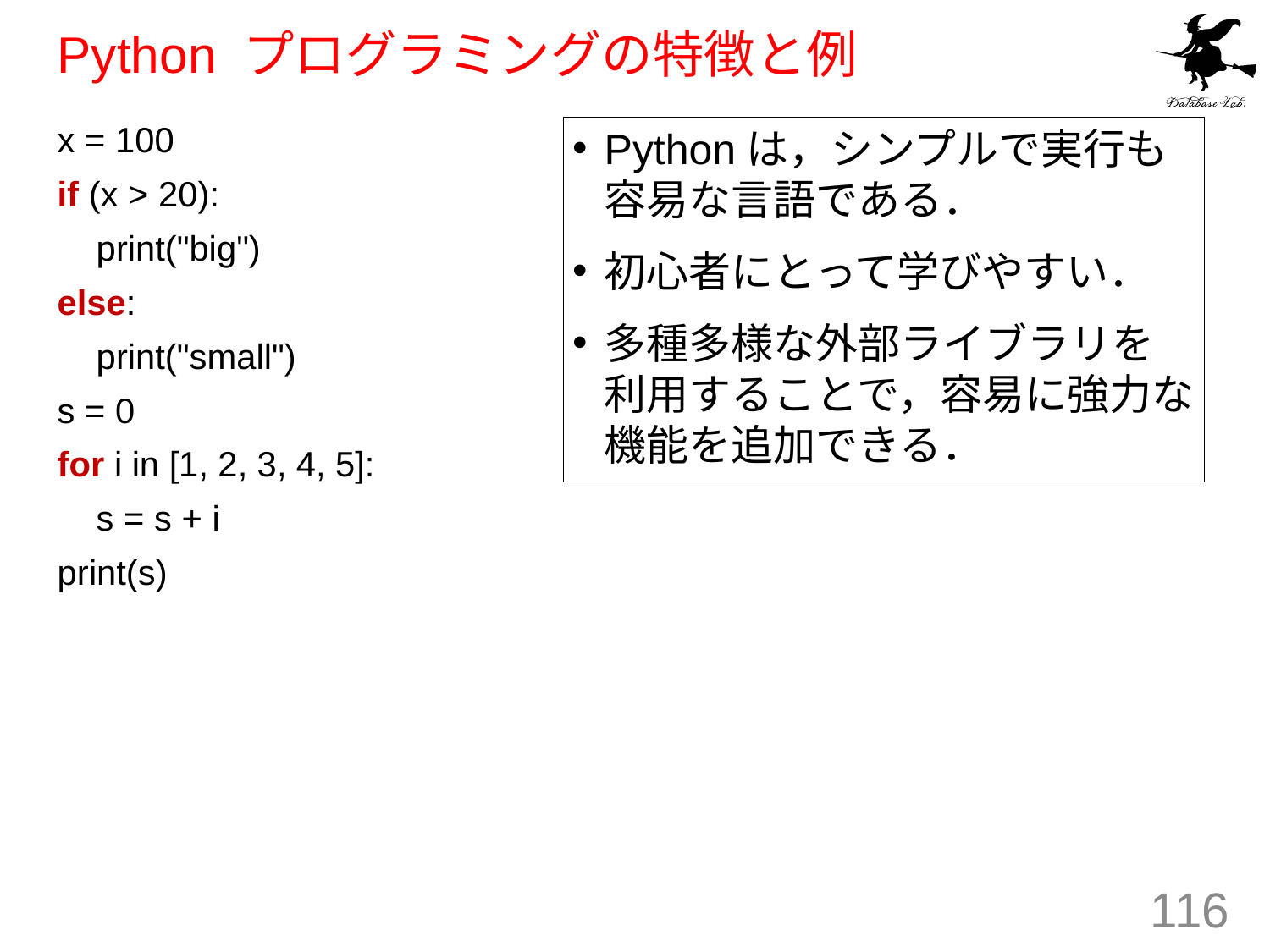

# Python プログラミングの特徴と例
x = 100
if (x > 20):
    print("big")
else:
    print("small")
s = 0
for i in [1, 2, 3, 4, 5]:
    s = s + i
print(s)
Pythonは，シンプルで実行も容易な言語である．
初心者にとって学びやすい．
多種多様な外部ライブラリを利用することで，容易に強力な機能を追加できる．
116